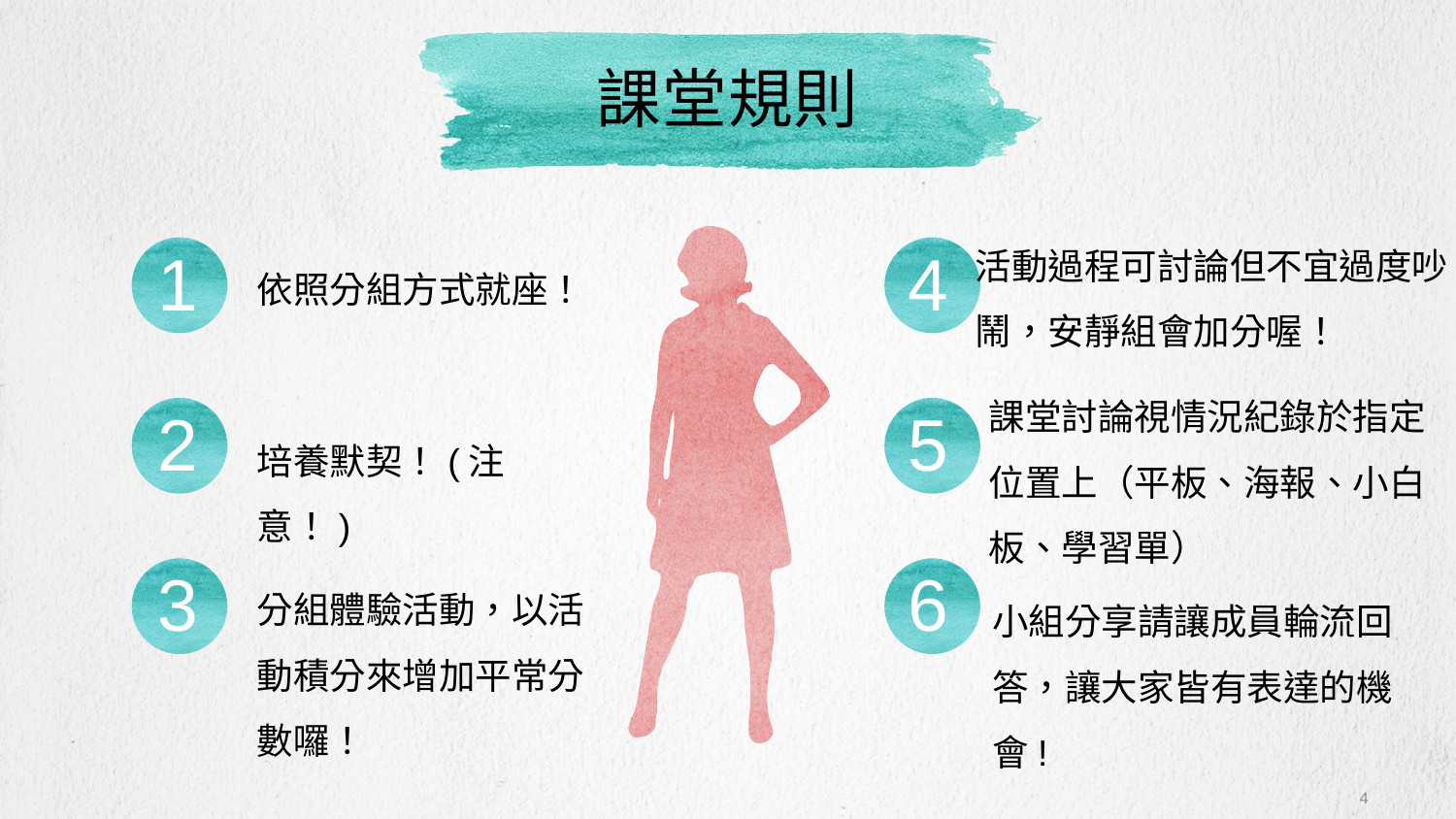

# 課堂規則
活動過程可討論但不宜過度吵鬧，安靜組會加分喔！
依照分組方式就座！
課堂討論視情況紀錄於指定位置上（平板、海報、小白板、學習單）
培養默契！(注意！)
分組體驗活動，以活動積分來增加平常分數囉！

小組分享請讓成員輪流回答，讓大家皆有表達的機會!
4